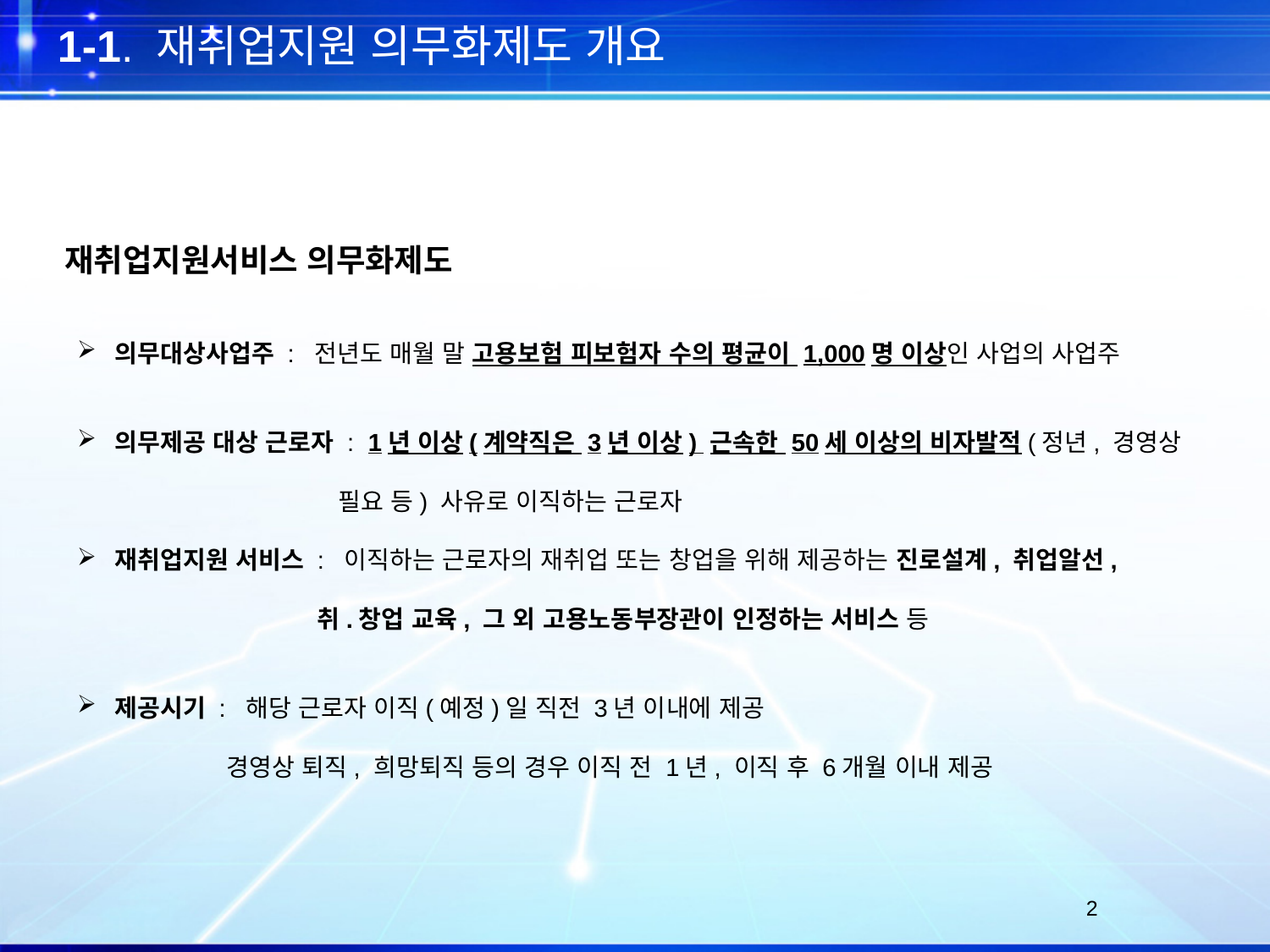

1-1. 재취업지원 의무화제도 개요
재취업지원서비스 의무화제도

의무대상사업주 :  전년도 매월 말 고용보험 피보험자 수의 평균이 1,000명 이상인 사업의 사업주

의무제공 대상 근로자 :  1년 이상(계약직은 3년 이상) 근속한 50세 이상의 비자발적(정년, 경영상

                                 필요 등) 사유로 이직하는 근로자

재취업지원 서비스 :  이직하는 근로자의 재취업 또는 창업을 위해 제공하는 진로설계, 취업알선,

                              취.창업 교육, 그 외 고용노동부장관이 인정하는 서비스 등

제공시기 :  해당 근로자 이직(예정)일 직전 3년 이내에 제공

                 경영상 퇴직, 희망퇴직 등의 경우 이직 전 1년, 이직 후 6개월 이내 제공